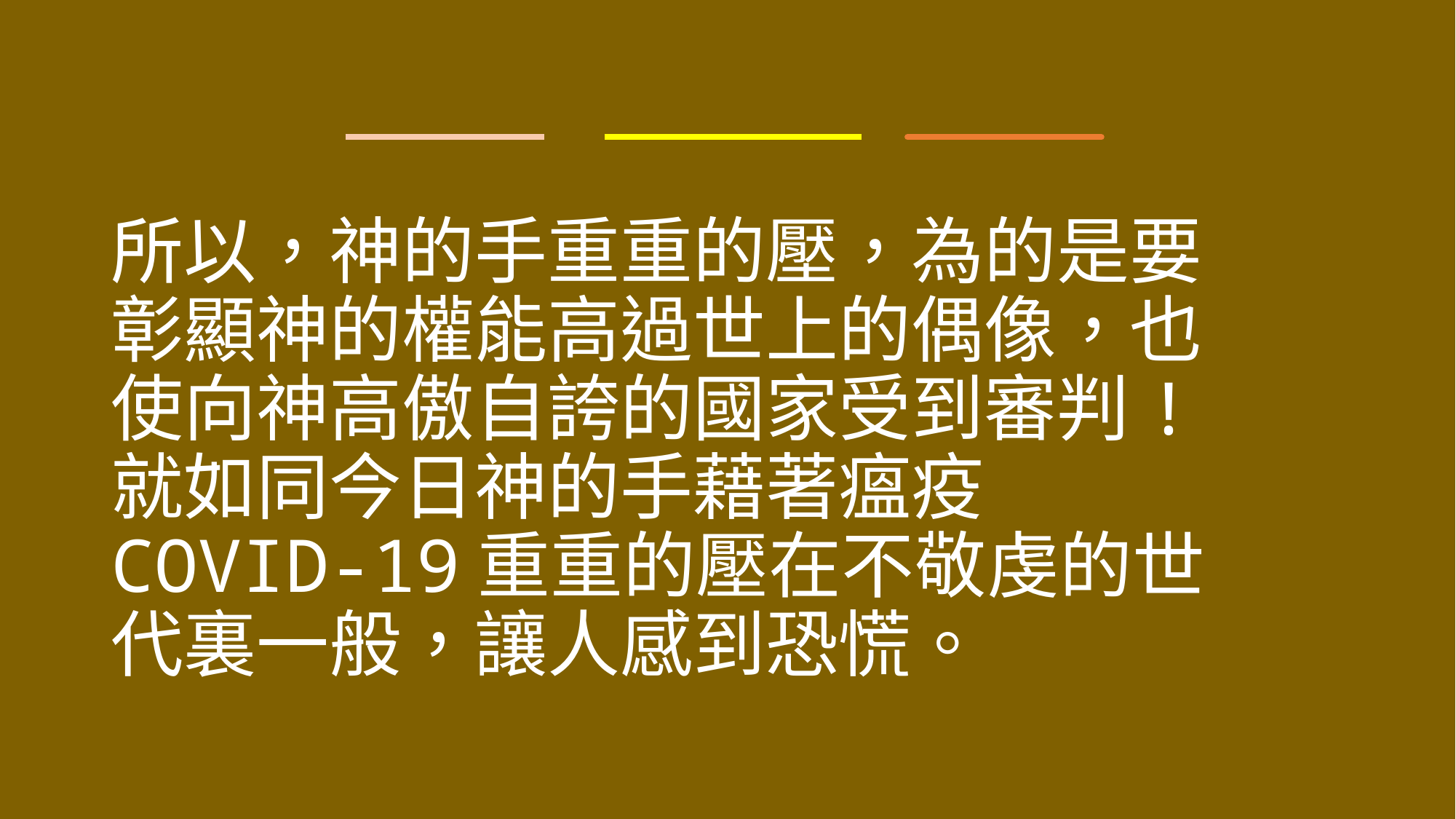

所以，神的手重重的壓，為的是要彰顯神的權能高過世上的偶像，也使向神高傲自誇的國家受到審判!就如同今日神的手藉著瘟疫COVID-19重重的壓在不敬虔的世代裏一般，讓人感到恐慌。